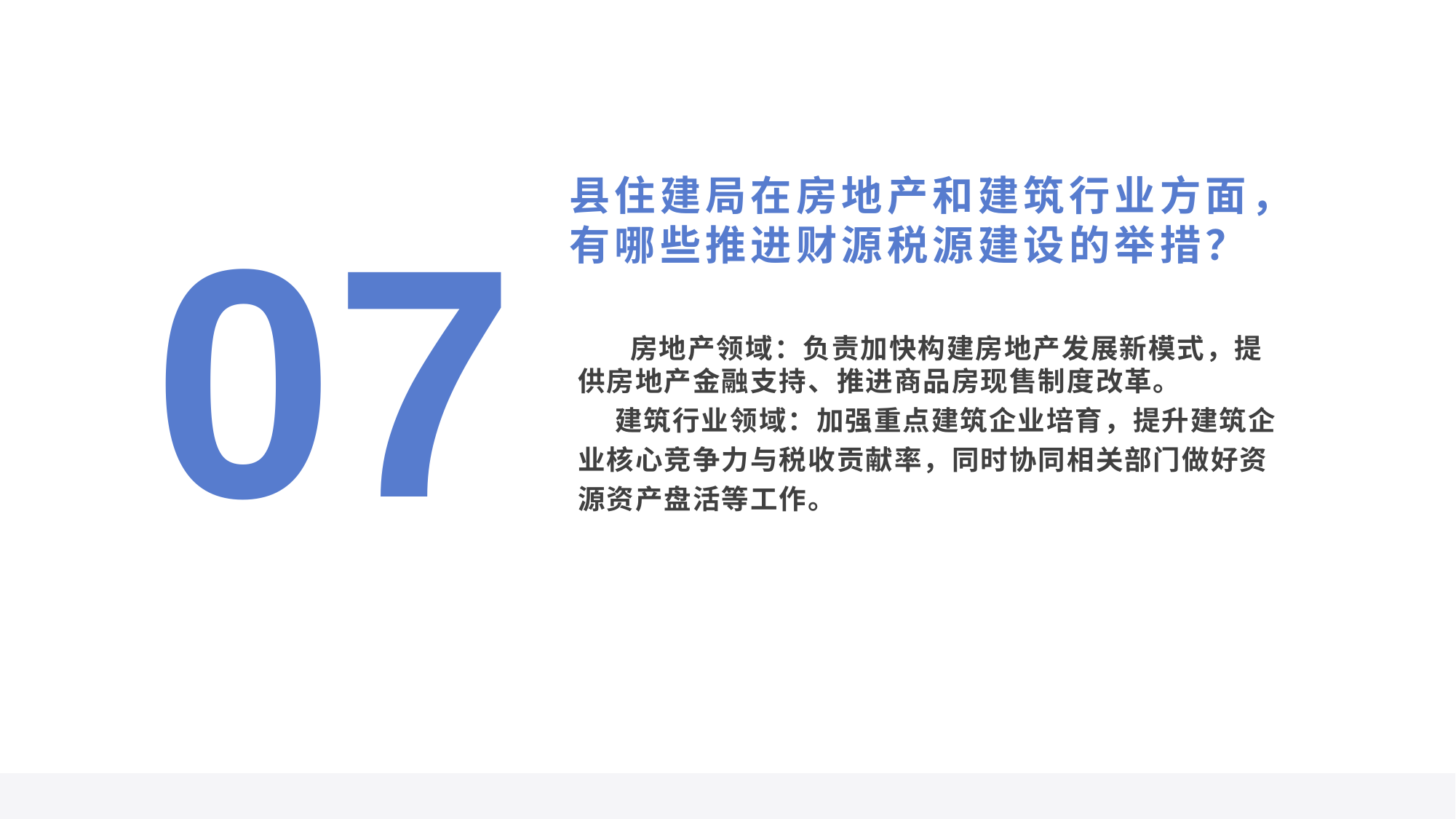

# 县住建局在房地产和建筑行业方面，有哪些推进财源税源建设的举措？
07
      房地产领域：负责加快构建房地产发展新模式，提供房地产金融支持、推进商品房现售制度改革。
    建筑行业领域：加强重点建筑企业培育，提升建筑企业核心竞争力与税收贡献率，同时协同相关部门做好资源资产盘活等工作。